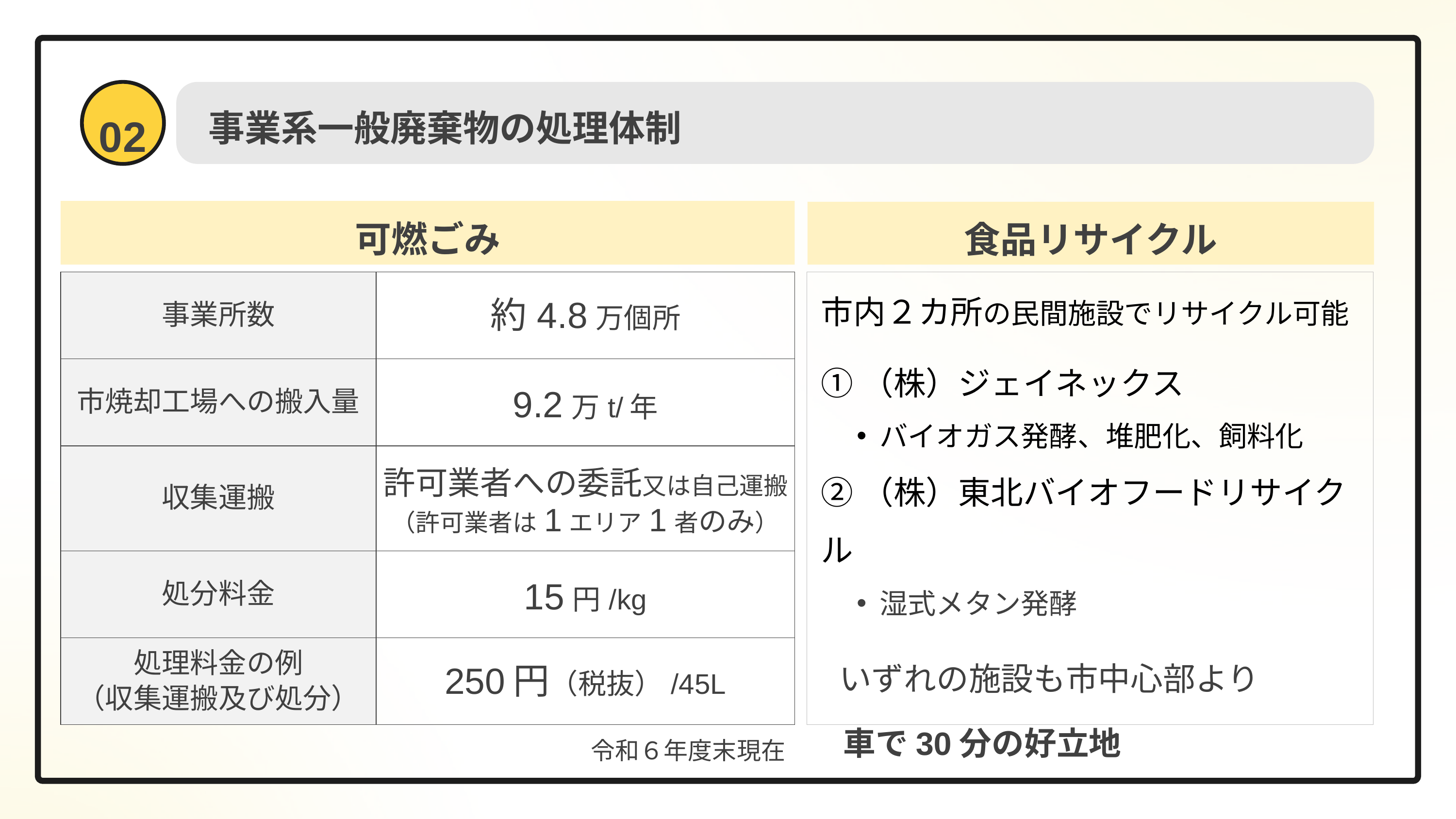

02
事業系一般廃棄物の処理体制
可燃ごみ
食品リサイクル
| 事業所数 | 約4.8万個所 |
| --- | --- |
| 市焼却工場への搬入量 | 9.2万t/年 |
| 収集運搬 | 許可業者への委託又は自己運搬 （許可業者は1エリア1者のみ） |
| 処分料金 | 15円/kg |
| 処理料金の例 （収集運搬及び処分） | 250円（税抜）/45L |
市内２カ所の民間施設でリサイクル可能

①（株）ジェイネックス
バイオガス発酵、堆肥化、飼料化
②（株）東北バイオフードリサイクル
湿式メタン発酵

　いずれの施設も市中心部より
　車で30分の好立地
令和６年度末現在